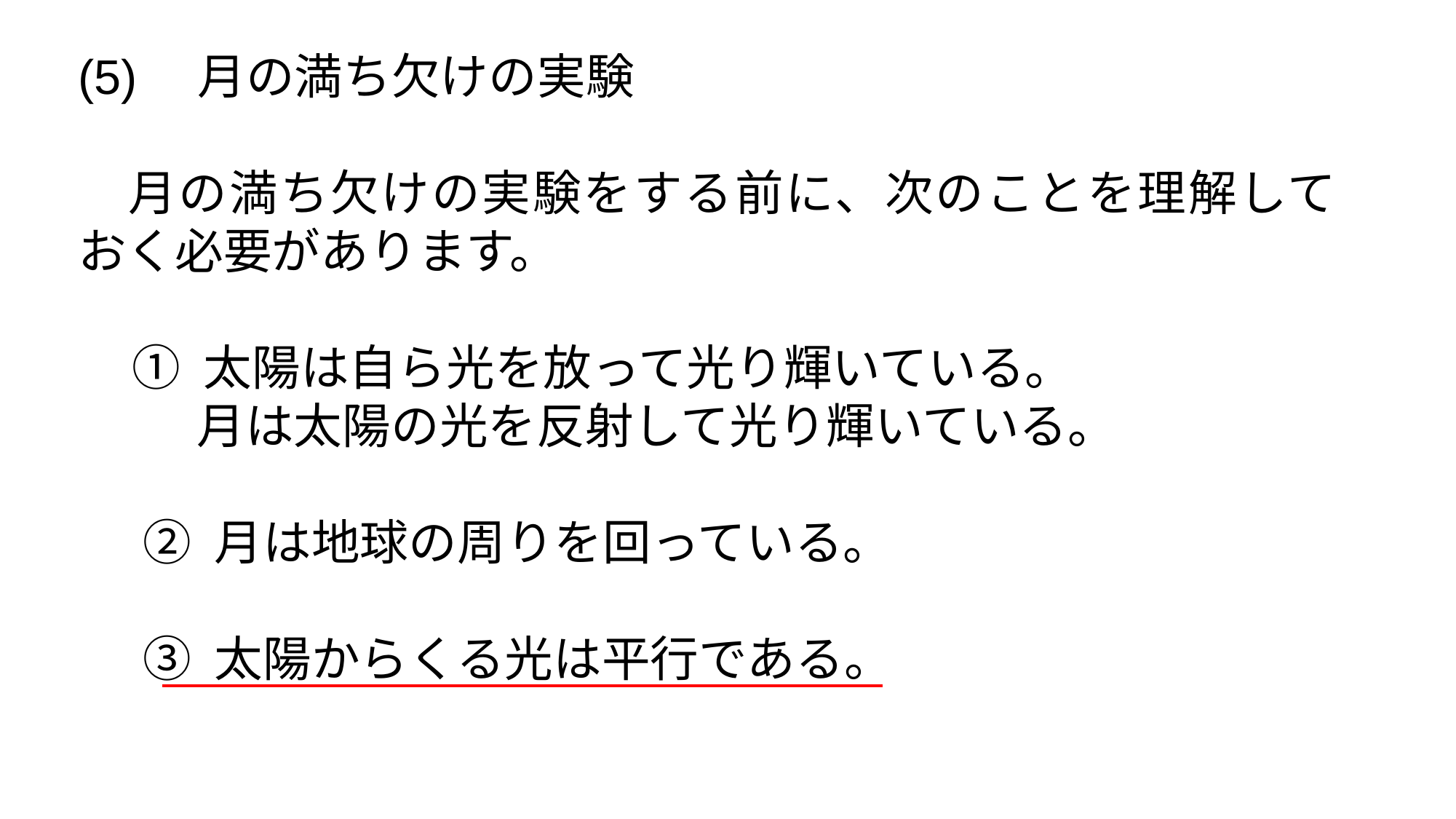

(5)　月の満ち欠けの実験

　月の満ち欠けの実験をする前に、次のことを理解しておく必要があります。

     ① 太陽は自ら光を放って光り輝いている。
　　  月は太陽の光を反射して光り輝いている。

      ② 月は地球の周りを回っている。

      ③ 太陽からくる光は平行である。